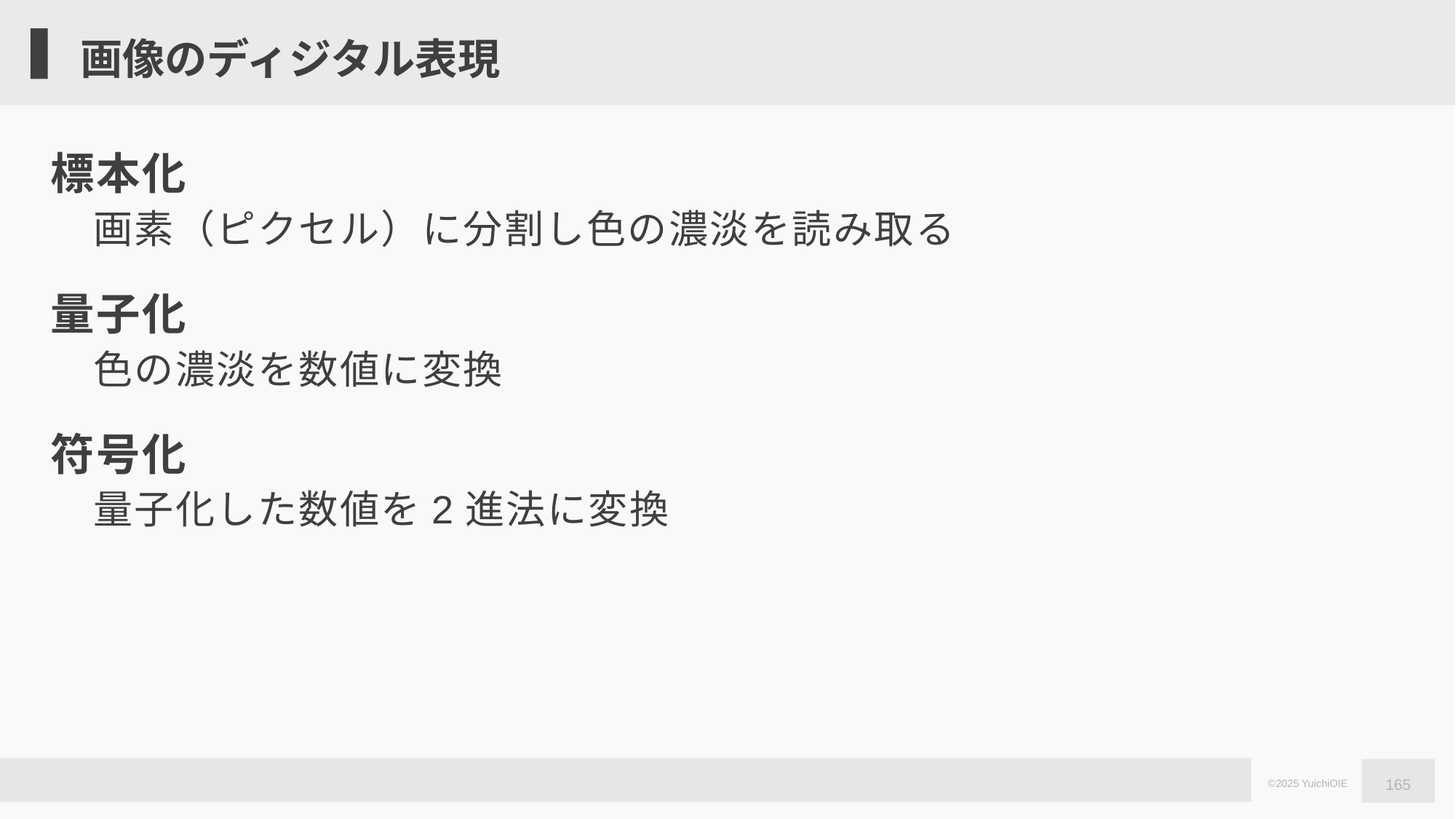

# 画像のディジタル表現
標本化
画素（ピクセル）に分割し色の濃淡を読み取る
量子化
色の濃淡を数値に変換
符号化
量子化した数値を2進法に変換
165